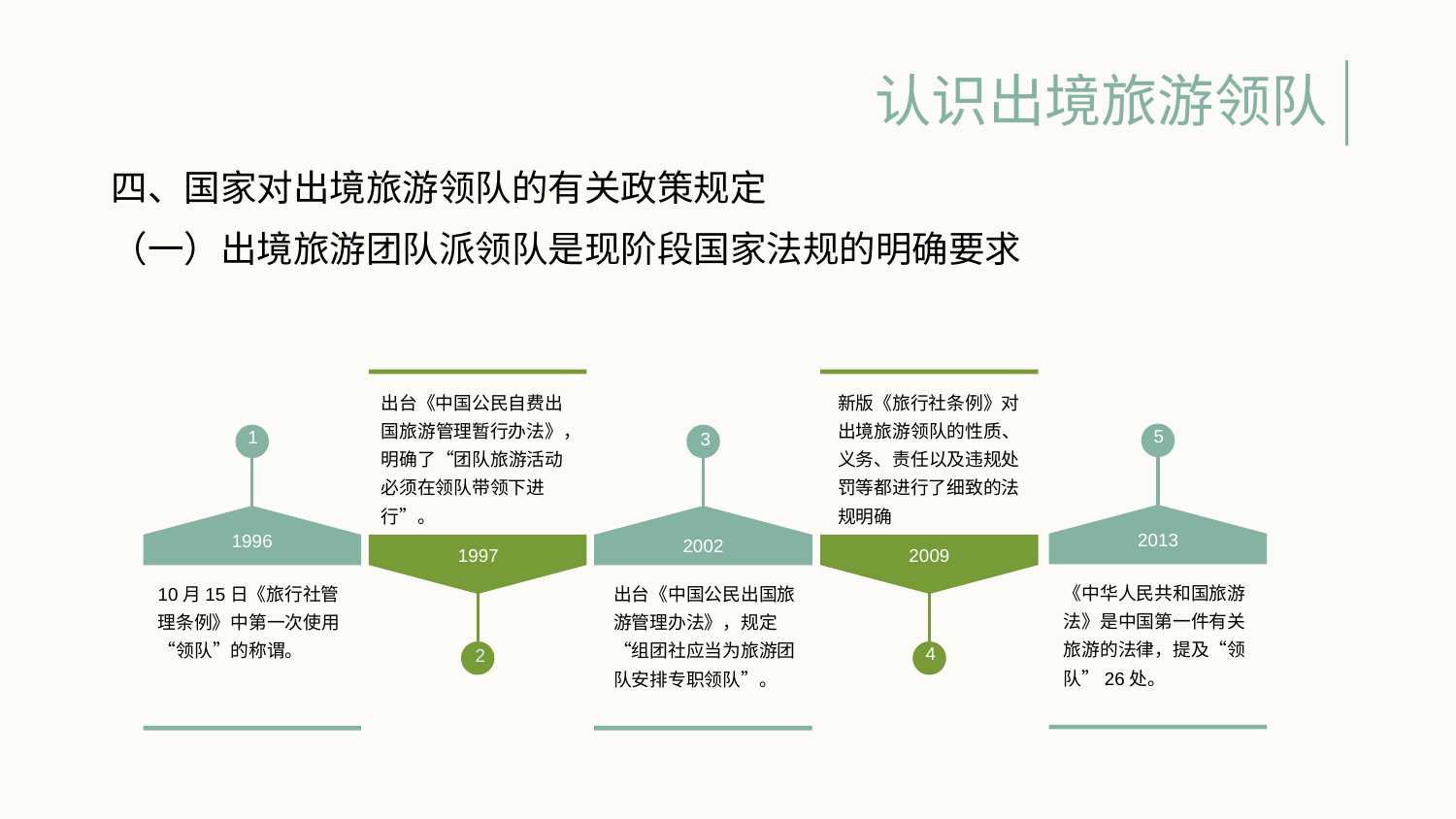

认识出境旅游领队
四、国家对出境旅游领队的有关政策规定
（一）出境旅游团队派领队是现阶段国家法规的明确要求

出台《中国公民自费出国旅游管理暂行办法》，明确了“团队旅游活动必须在领队带领下进行”。
新版《旅行社条例》对出境旅游领队的性质、义务、责任以及违规处罚等都进行了细致的法规明确
5

2013
《中华人民共和国旅游法》是中国第一件有关旅游的法律，提及“领队”26处。

1

1996
10月15日《旅行社管理条例》中第一次使用“领队”的称谓。

3

2002

1997

2009
出台《中国公民出国旅游管理办法》，规定“组团社应当为旅游团队安排专职领队”。
2

4